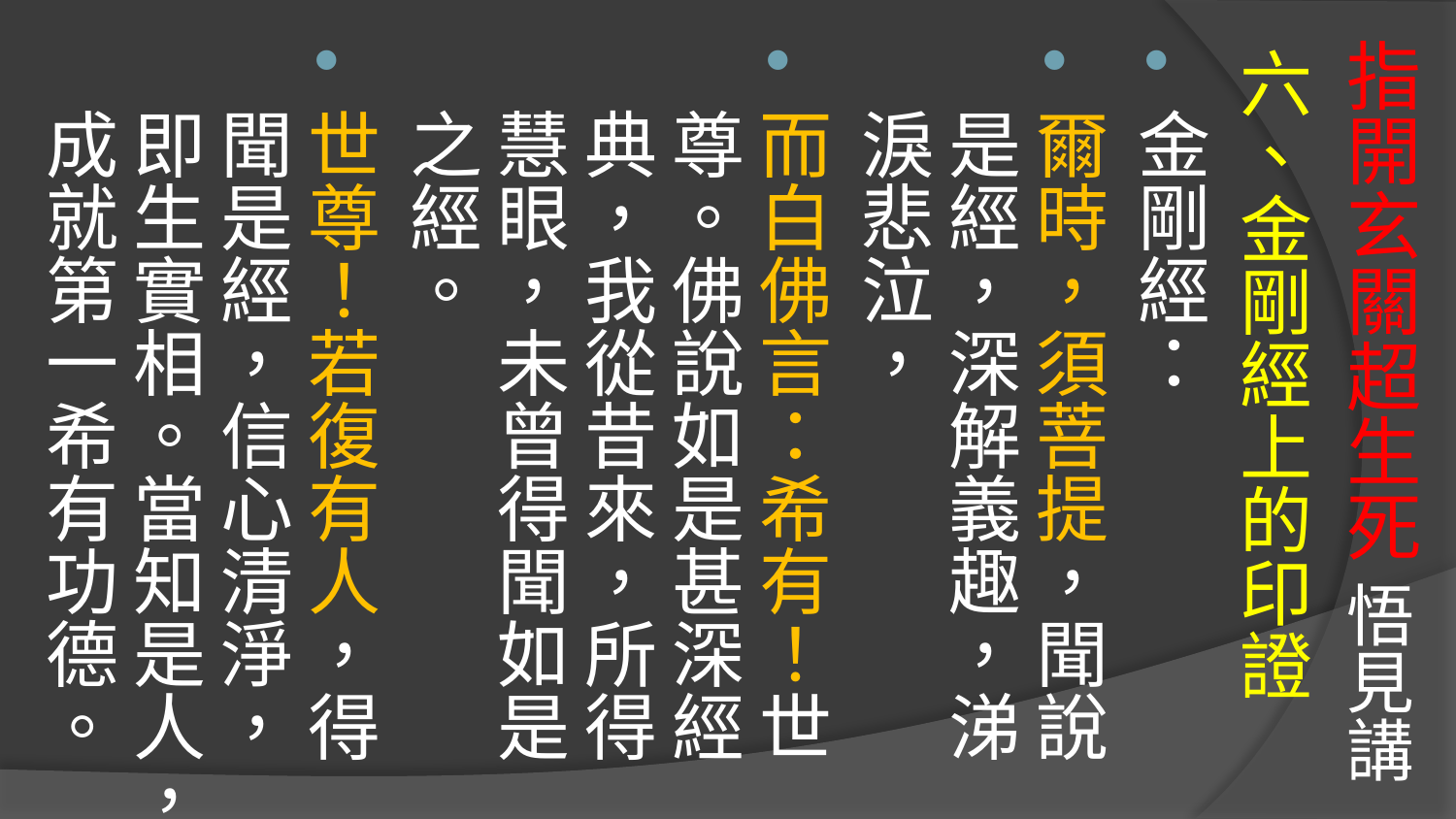

六、金剛經上的印證
金剛經：
爾時，須菩提，聞說是經，深解義趣，涕淚悲泣，
而白佛言：希有！世尊。佛說如是甚深經典，我從昔來，所得慧眼，未曾得聞如是之經。
世尊！若復有人，得聞是經，信心清淨，即生實相。當知是人，成就第一希有功德。
# 指開玄關超生死 悟見講